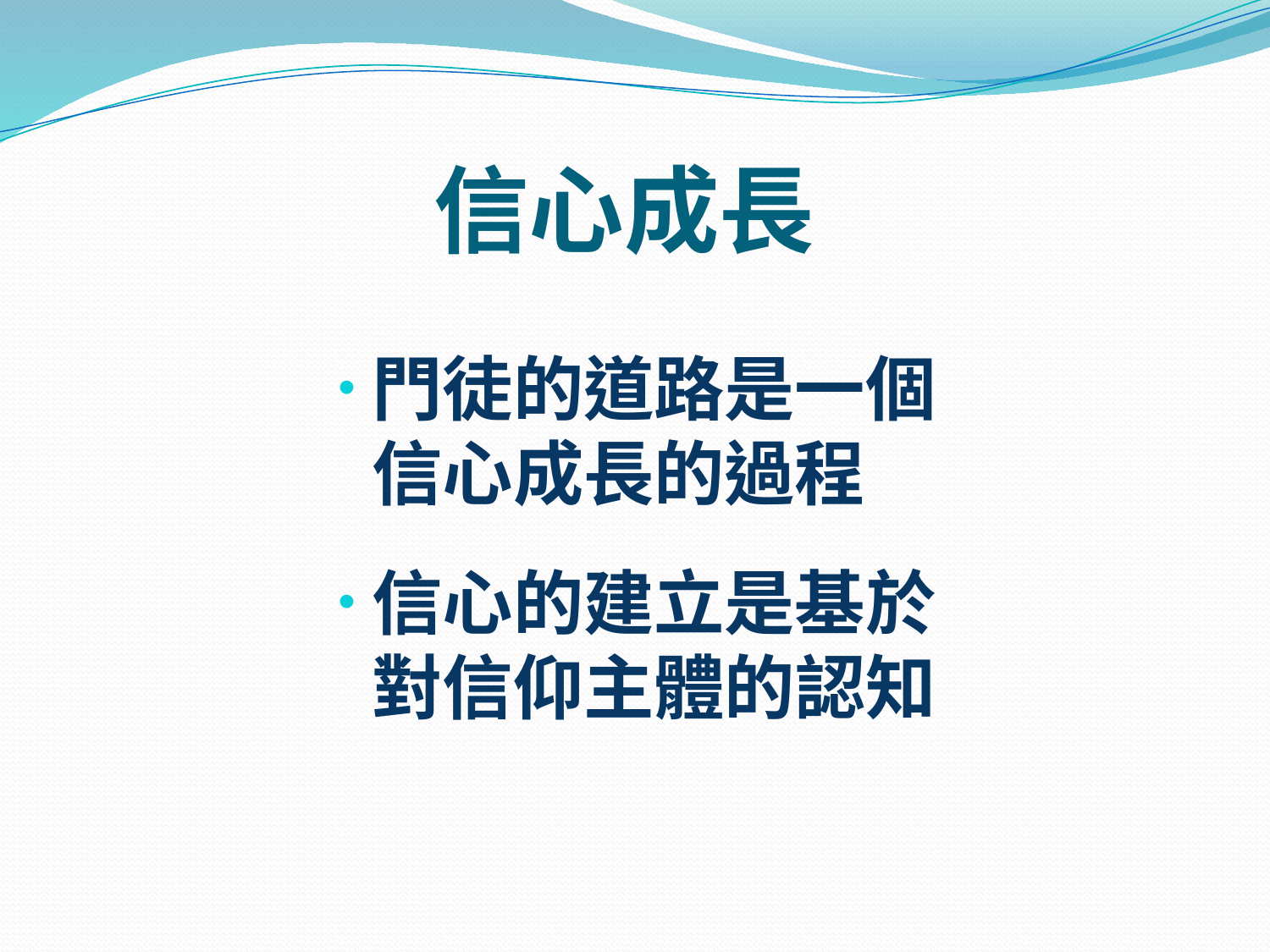

# 信心成長
門徒的道路是一個信心成長的過程

信心的建立是基於對信仰主體的認知